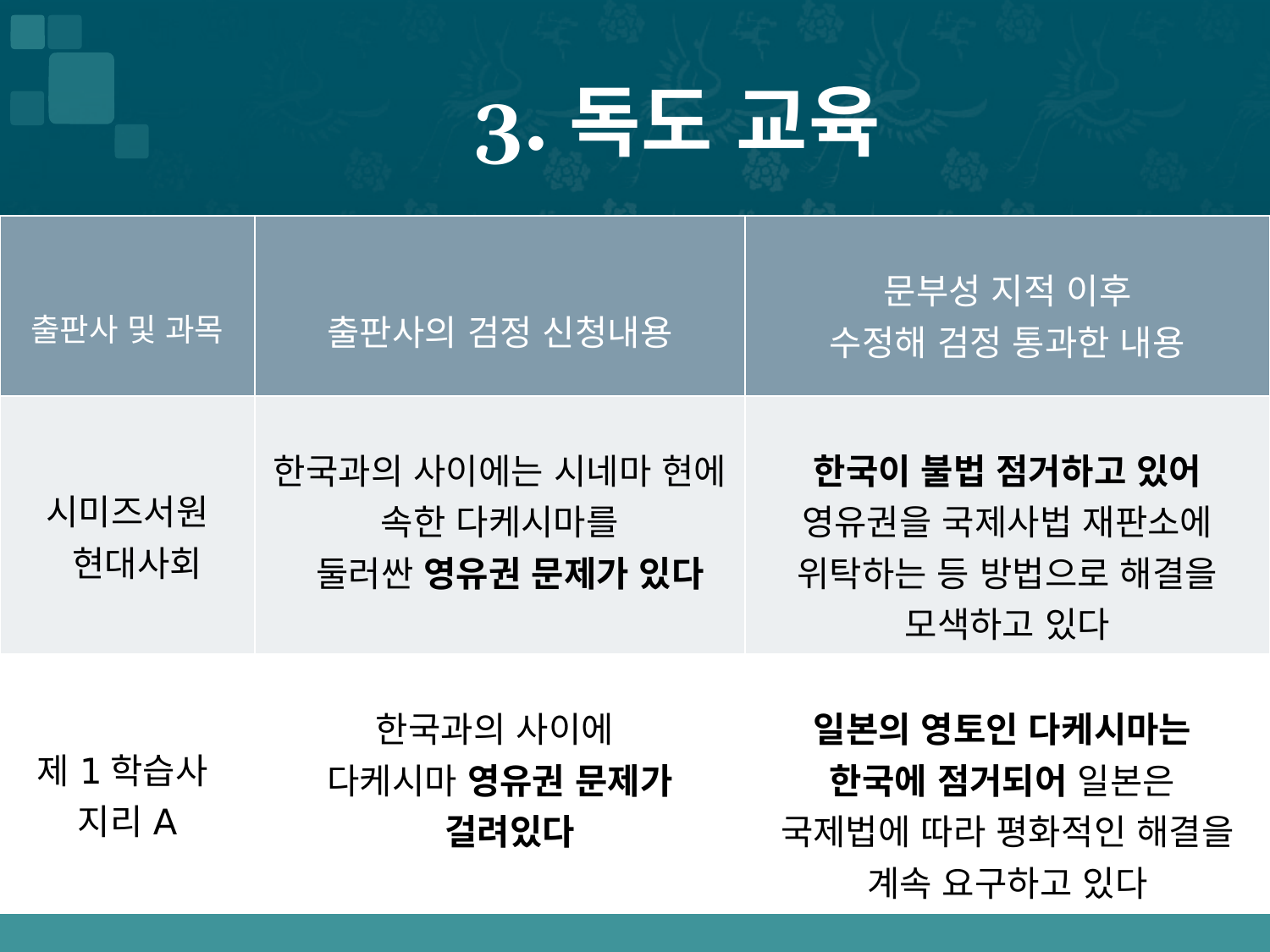

# 3.독도 교육
| 출판사 및 과목 | 출판사의 검정 신청내용 | 문부성 지적 이후 수정해 검정 통과한 내용 |
| --- | --- | --- |
| 시미즈서원 현대사회 | 한국과의 사이에는 시네마 현에 속한 다케시마를 둘러싼 영유권 문제가 있다 | 한국이 불법 점거하고 있어 영유권을 국제사법 재판소에 위탁하는 등 방법으로 해결을 모색하고 있다 |
| 제1학습사 지리A | 한국과의 사이에 다케시마 영유권 문제가 걸려있다 | 일본의 영토인 다케시마는 한국에 점거되어 일본은 국제법에 따라 평화적인 해결을 계속 요구하고 있다 |